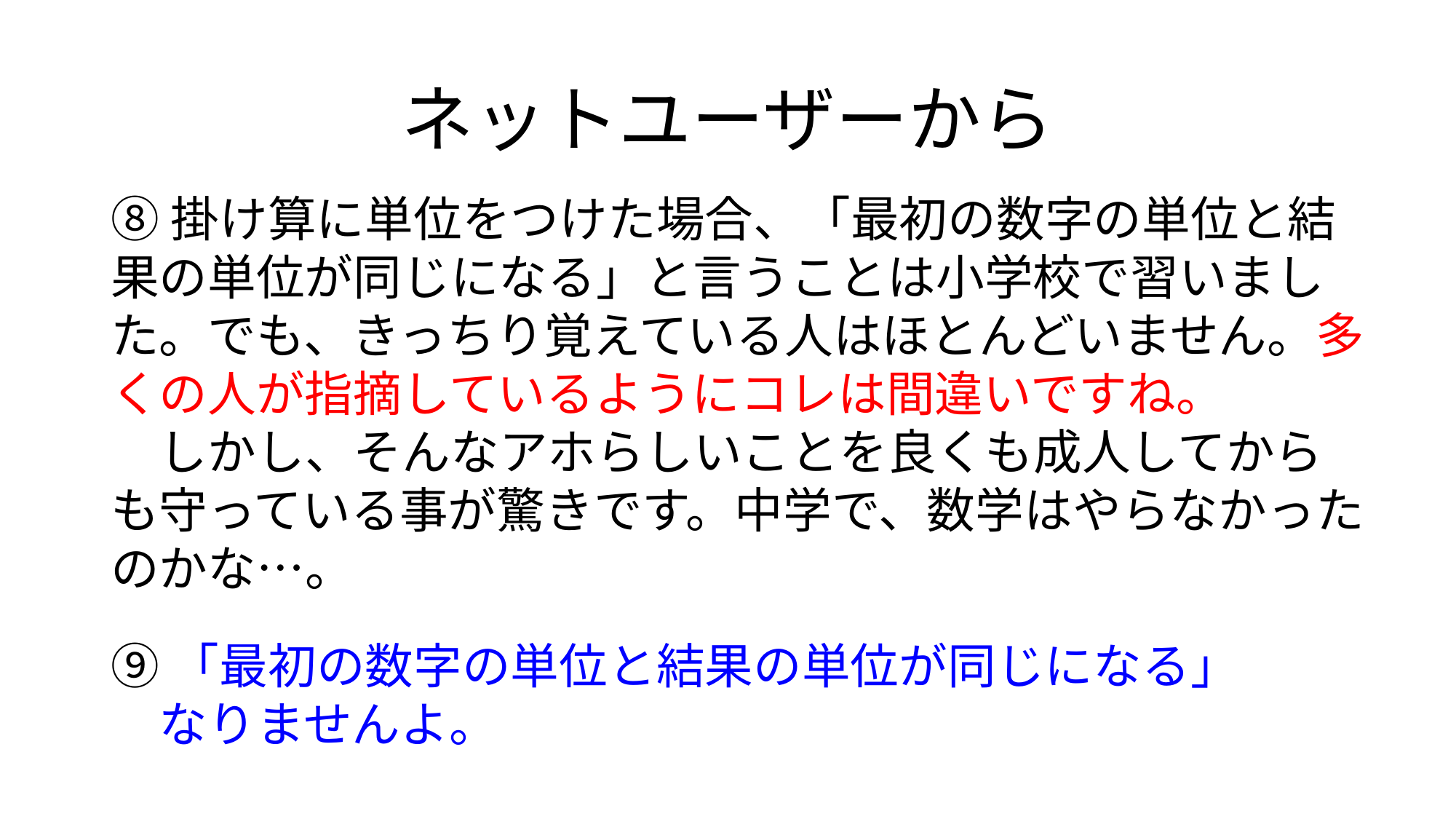

# ネットユーザーから
⑧掛け算に単位をつけた場合、「最初の数字の単位と結果の単位が同じになる」と言うことは小学校で習いました。でも、きっちり覚えている人はほとんどいません。多くの人が指摘しているようにコレは間違いですね。
　しかし、そんなアホらしいことを良くも成人してからも守っている事が驚きです。中学で、数学はやらなかったのかな…。
⑨「最初の数字の単位と結果の単位が同じになる」
　なりませんよ。